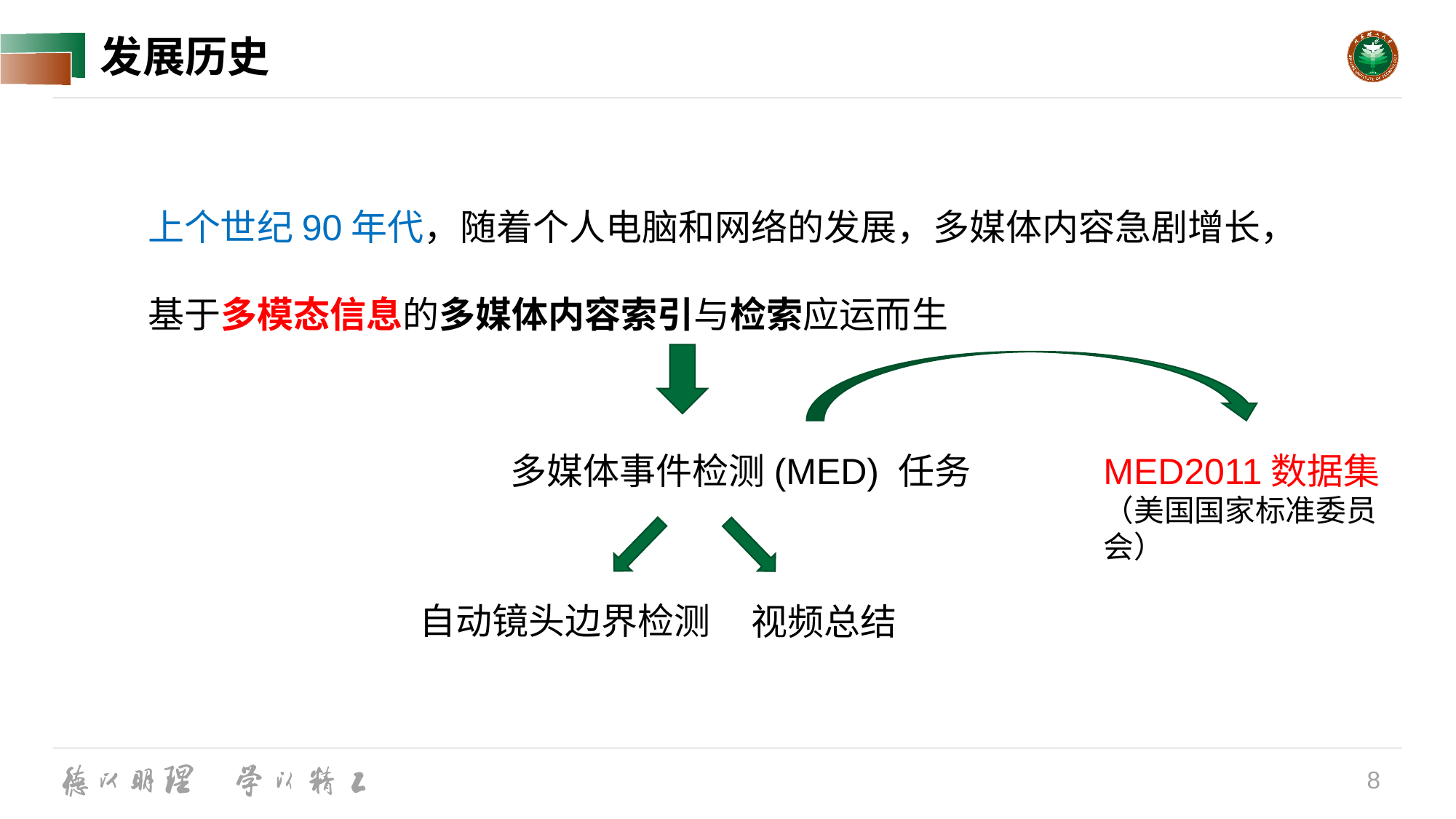

# 发展历史
上个世纪90年代，随着个人电脑和网络的发展，多媒体内容急剧增长，基于多模态信息的多媒体内容索引与检索应运而生

多媒体事件检测(MED) 任务
MED2011数据集
（美国国家标准委员会）

自动镜头边界检测
视频总结